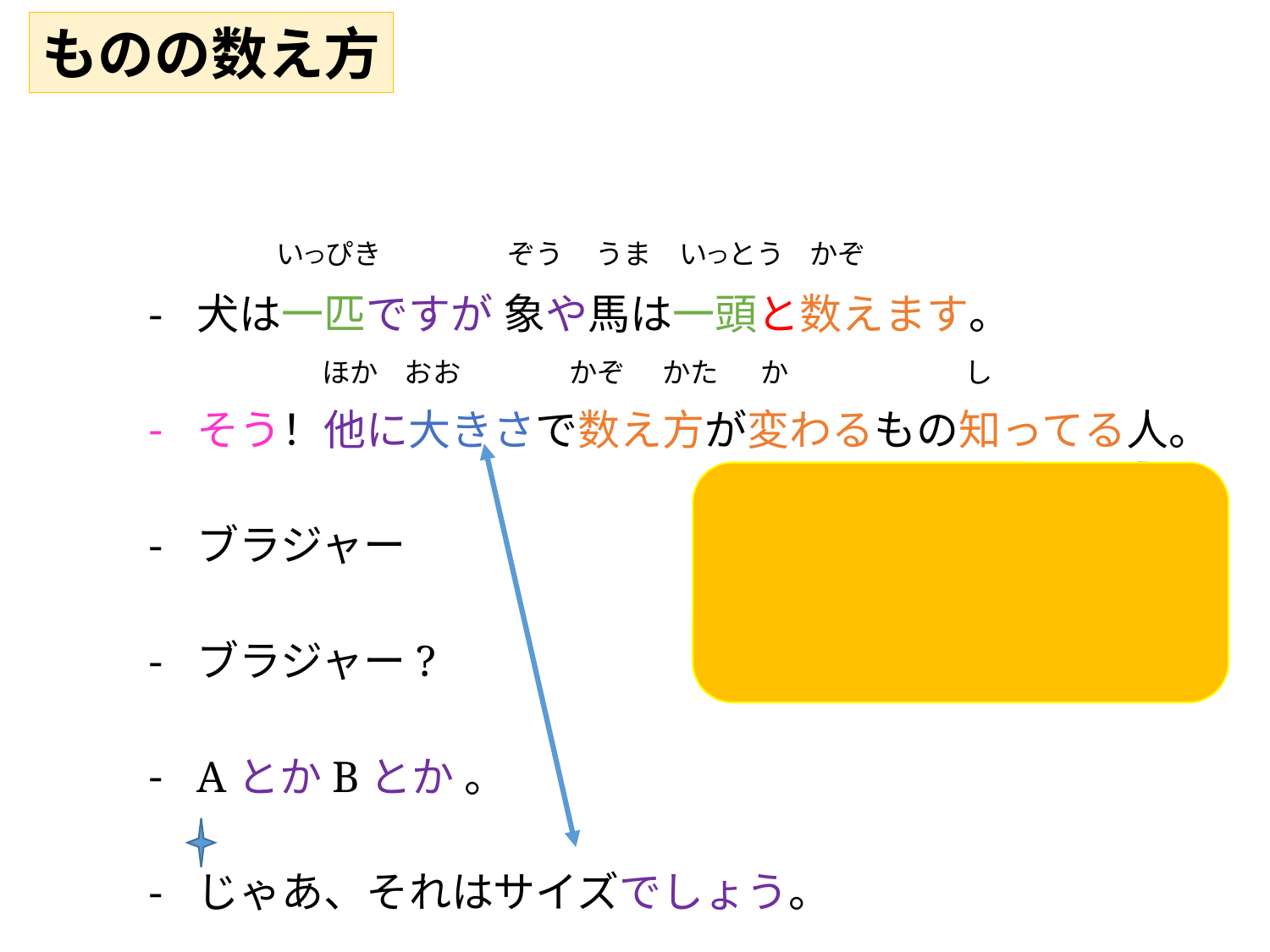

ものの数え方
犬は一匹ですが 象や馬は一頭と数えます。
そう！他に大きさで数え方が変わるもの知ってる人。
ブラジャー
ブラジャー?
AとかBとか 。
じゃあ、それはサイズでしょう。
いつぴき
ぞう     うま
いつとう
かぞ
ほか
おお
かぞ
かた
か
し

知っている

知っています